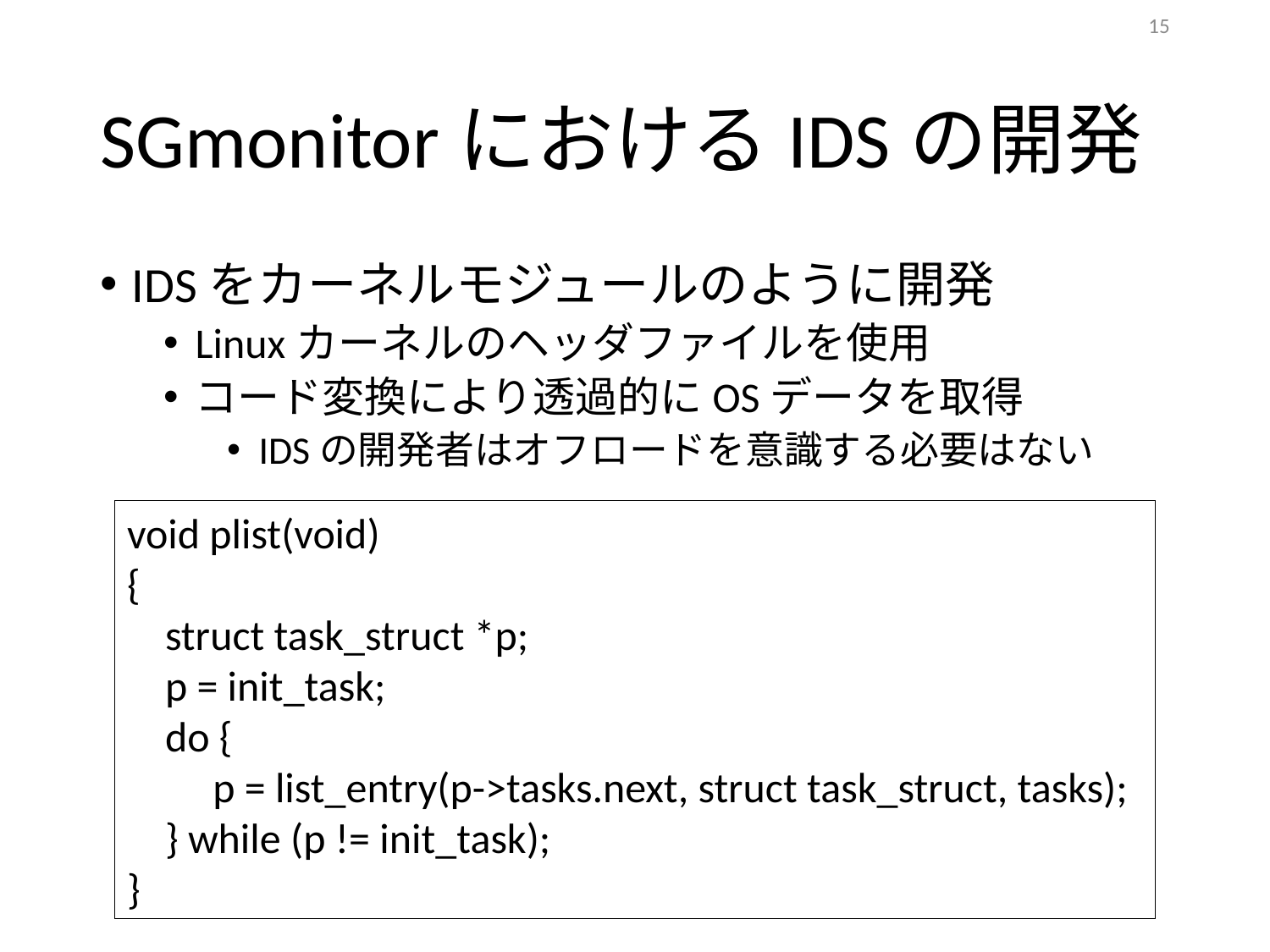

15
# SGmonitorにおけるIDSの開発
IDSをカーネルモジュールのように開発
Linuxカーネルのヘッダファイルを使用
コード変換により透過的にOSデータを取得
IDSの開発者はオフロードを意識する必要はない

void plist(void)
{
    struct task_struct *p;
    p = init_task;
    do {
         p = list_entry(p->tasks.next, struct task_struct, tasks);
    } while (p != init_task);
}